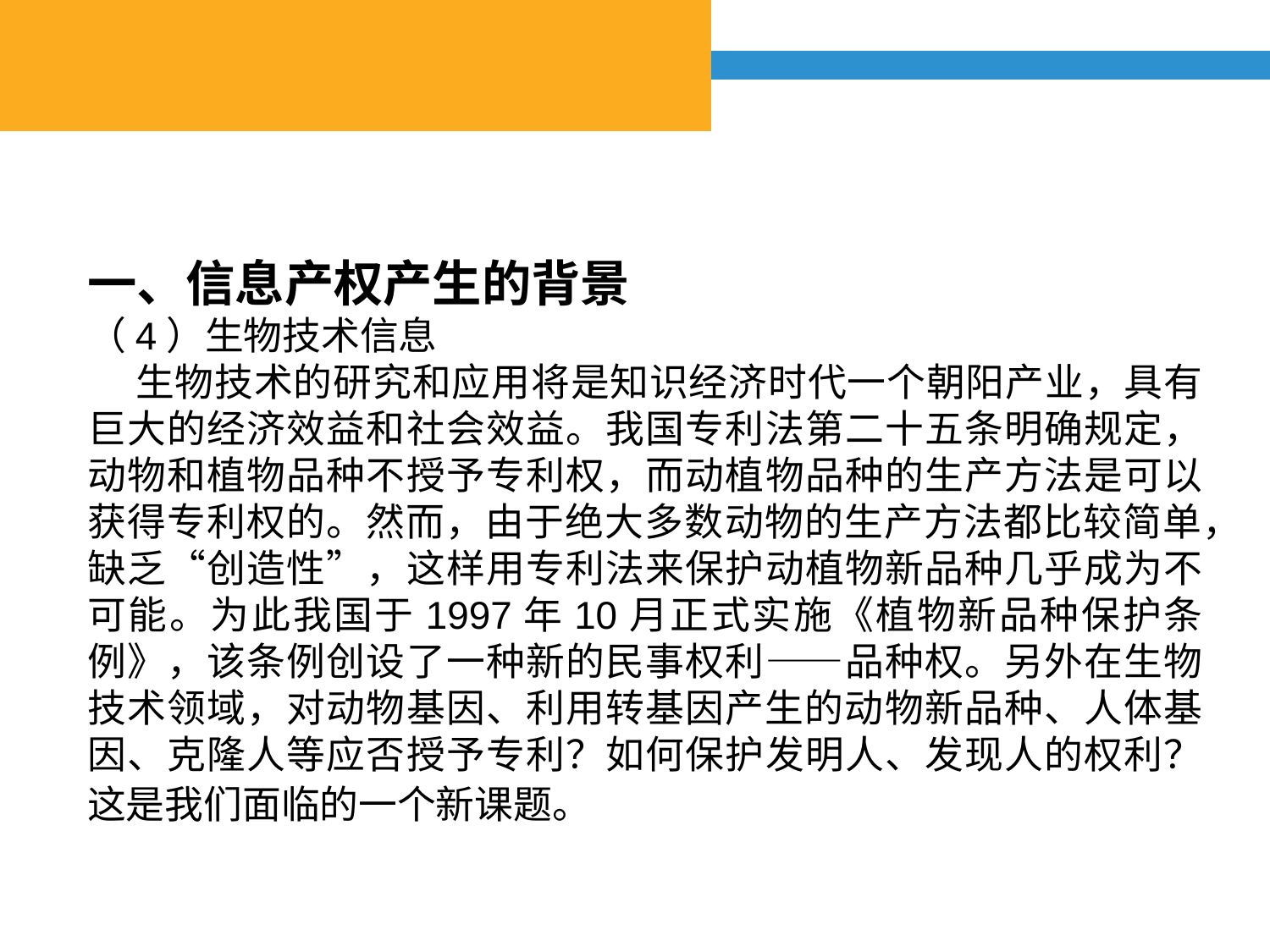

一、信息产权产生的背景
（4）生物技术信息
    生物技术的研究和应用将是知识经济时代一个朝阳产业，具有巨大的经济效益和社会效益。我国专利法第二十五条明确规定，动物和植物品种不授予专利权，而动植物品种的生产方法是可以获得专利权的。然而，由于绝大多数动物的生产方法都比较简单，缺乏“创造性”，这样用专利法来保护动植物新品种几乎成为不可能。为此我国于1997年10月正式实施《植物新品种保护条例》，该条例创设了一种新的民事权利——品种权。另外在生物技术领域，对动物基因、利用转基因产生的动物新品种、人体基因、克隆人等应否授予专利？如何保护发明人、发现人的权利？这是我们面临的一个新课题。